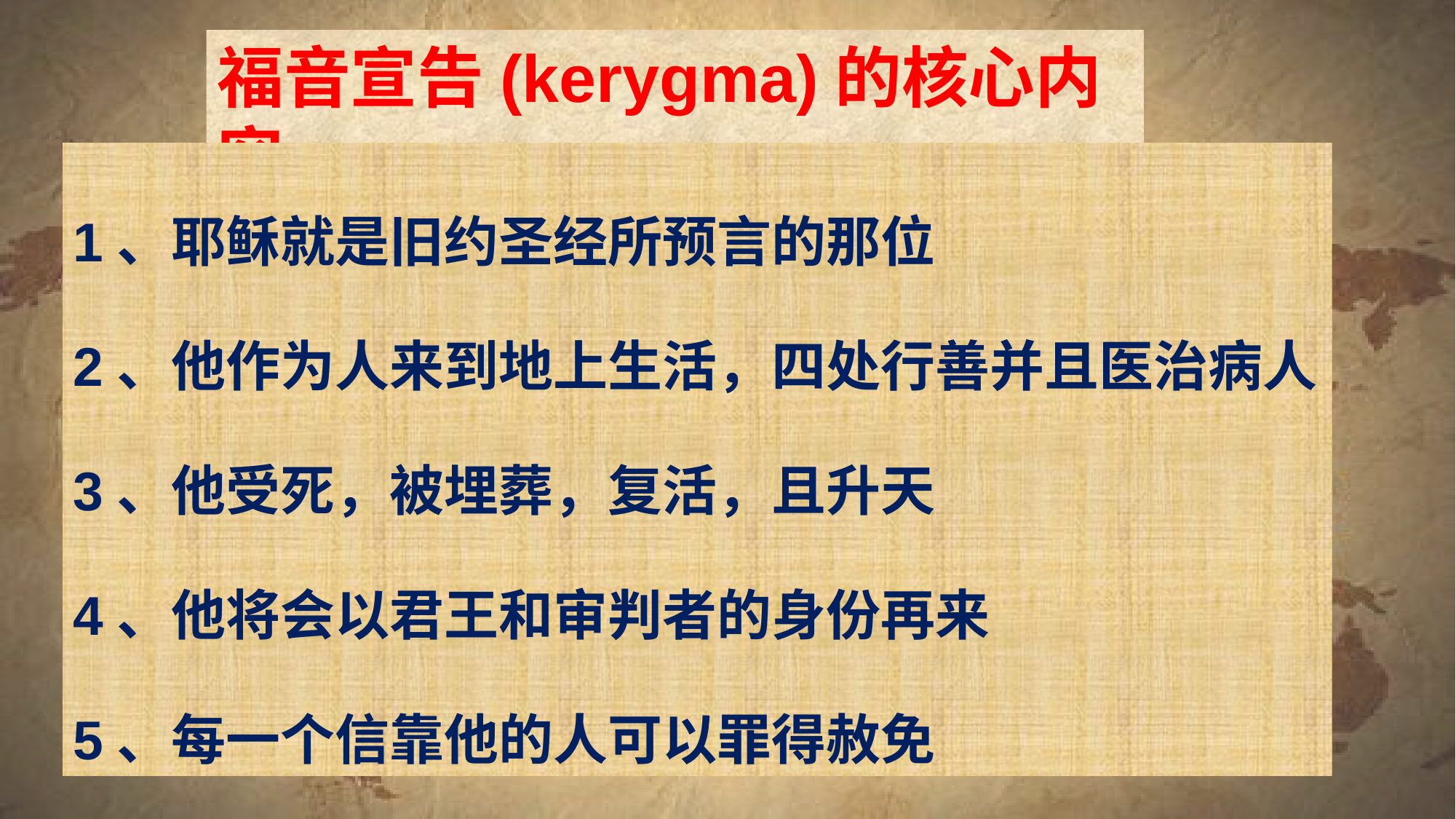

福音宣告(kerygma)的核心内容
1、耶稣就是旧约圣经所预言的那位
2、他作为人来到地上生活，四处行善并且医治病人
3、他受死，被埋葬，复活，且升天
4、他将会以君王和审判者的身份再来
5、每一个信靠他的人可以罪得赦免